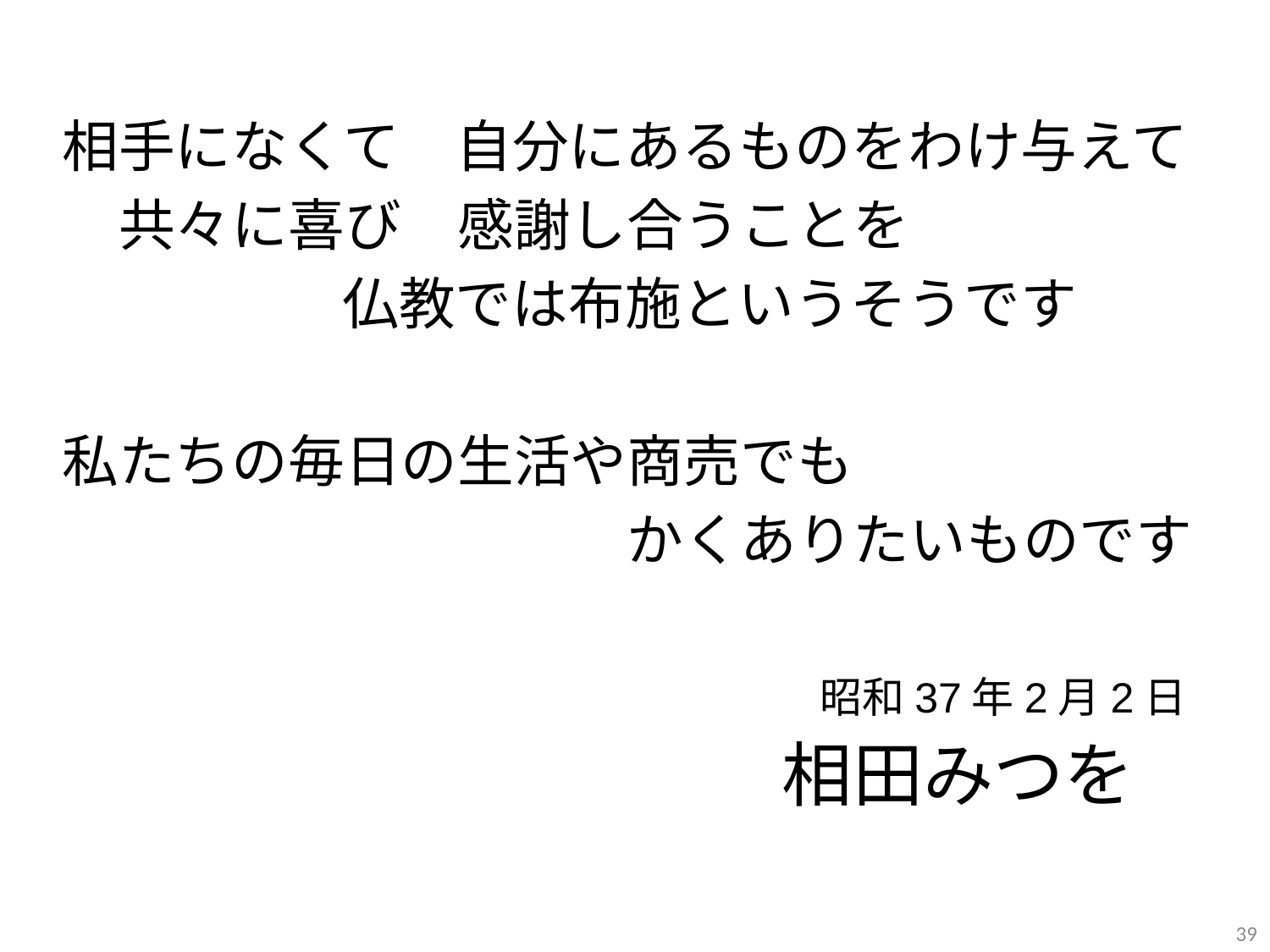

相手になくて　自分にあるものをわけ与えて
　共々に喜び　感謝し合うことを
                     仏教では布施というそうです

私たちの毎日の生活や商売でも
　　　　　　　　　　かくありたいものです

　　　　　　　　　　　　　　　    　　昭和37年2月2日
　　　　　　　　　　      相田みつを
39